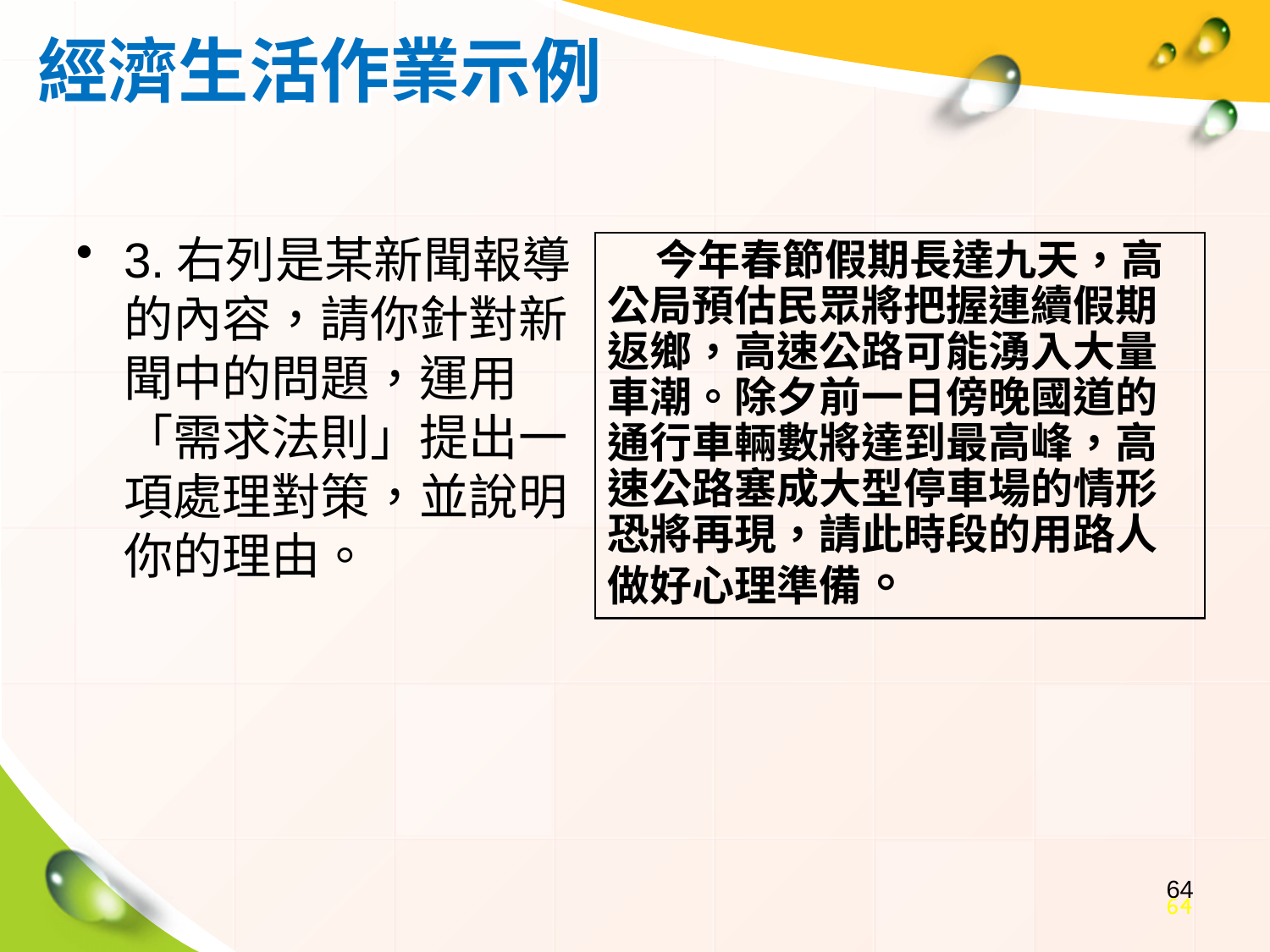

經濟生活作業示例
3.右列是某新聞報導的內容，請你針對新聞中的問題，運用「需求法則」提出一項處理對策，並說明你的理由。
    今年春節假期長達九天，高公局預估民眾將把握連續假期返鄉，高速公路可能湧入大量車潮。除夕前一日傍晚國道的通行車輛數將達到最高峰，高速公路塞成大型停車場的情形恐將再現，請此時段的用路人做好心理準備。
64
64